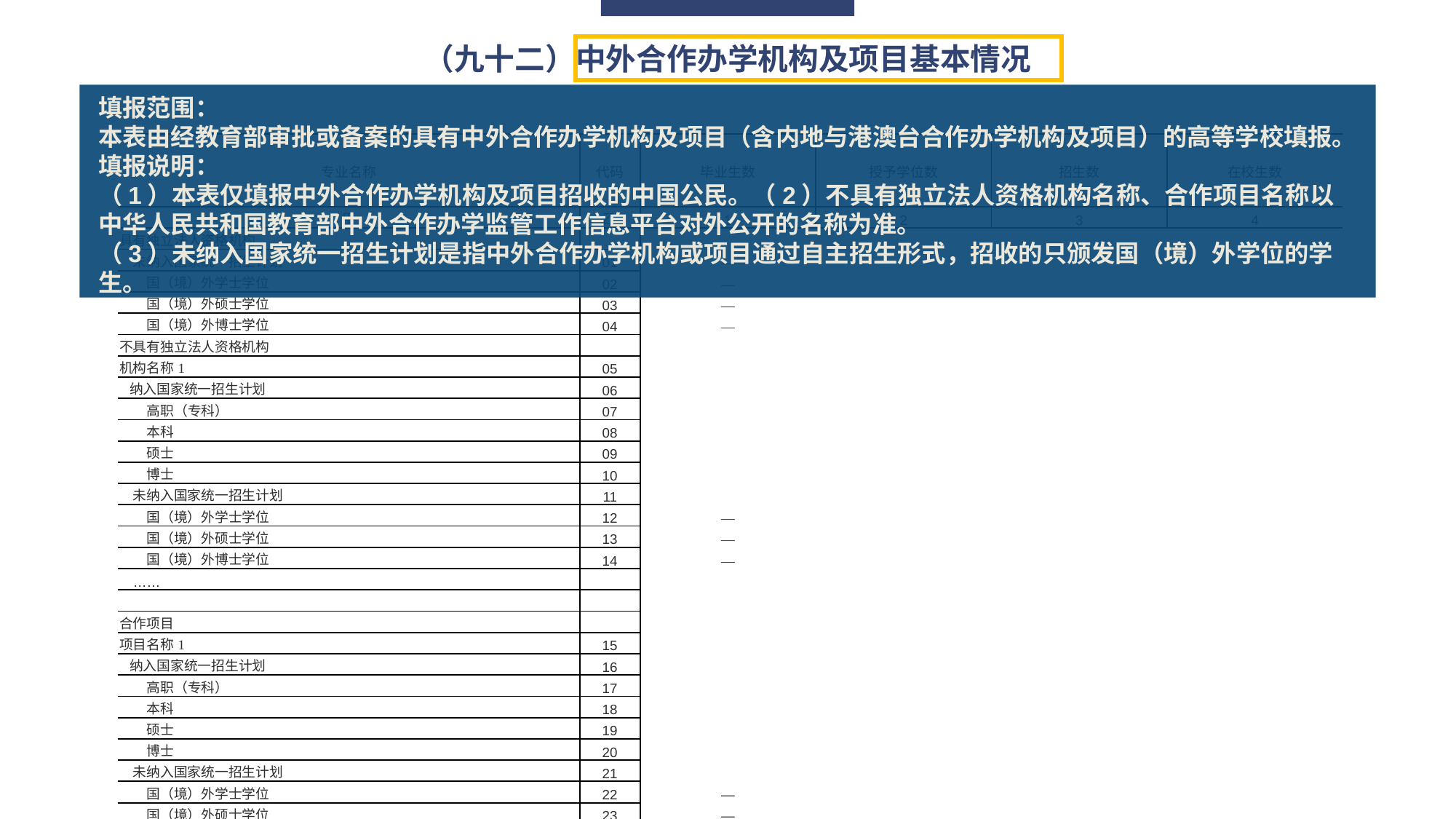

（九十二）中外合作办学机构及项目基本情况

填报范围：
本表由经教育部审批或备案的具有中外合作办学机构及项目（含内地与港澳台合作办学机构及项目）的高等学校填报。填报说明：
（1）本表仅填报中外合作办学机构及项目招收的中国公民。（2）不具有独立法人资格机构名称、合作项目名称以中华人民共和国教育部中外合作办学监管工作信息平台对外公开的名称为准。
（3）未纳入国家统一招生计划是指中外合作办学机构或项目通过自主招生形式，招收的只颁发国（境）外学位的学生。
| 专业名称 | 代码 | 毕业生数 | 授予学位数 | 招生数 | 在校生数 |
| --- | --- | --- | --- | --- | --- |
| 甲 | 乙 | 1 | 2 | 3 | 4 |
| 具有独立法人资格机构 |  |  |  |  |  |
| 未纳入国家统一招生计划 | 01 | — |  |  |  |
| 国（境）外学士学位 | 02 | — |  |  |  |
| 国（境）外硕士学位 | 03 | — |  |  |  |
| 国（境）外博士学位 | 04 | — |  |  |  |
| 不具有独立法人资格机构 |  |  |  |  |  |
| 机构名称1 | 05 |  |  |  |  |
| 纳入国家统一招生计划 | 06 |  |  |  |  |
| 高职（专科） | 07 |  |  |  |  |
| 本科 | 08 |  |  |  |  |
| 硕士 | 09 |  |  |  |  |
| 博士 | 10 |  |  |  |  |
| 未纳入国家统一招生计划 | 11 |  |  |  |  |
| 国（境）外学士学位 | 12 | — |  |  |  |
| 国（境）外硕士学位 | 13 | — |  |  |  |
| 国（境）外博士学位 | 14 | — |  |  |  |
| …… |  |  |  |  |  |
|  |  |  |  |  |  |
| 合作项目 |  |  |  |  |  |
| 项目名称1 | 15 |  |  |  |  |
| 纳入国家统一招生计划 | 16 |  |  |  |  |
| 高职（专科） | 17 |  |  |  |  |
| 本科 | 18 |  |  |  |  |
| 硕士 | 19 |  |  |  |  |
| 博士 | 20 |  |  |  |  |
| 未纳入国家统一招生计划 | 21 |  |  |  |  |
| 国（境）外学士学位 | 22 | — |  |  |  |
| 国（境）外硕士学位 | 23 | — |  |  |  |
| 国（境）外博士学位 | 24 | — |  |  |  |
| …… |  |  |  |  |  |